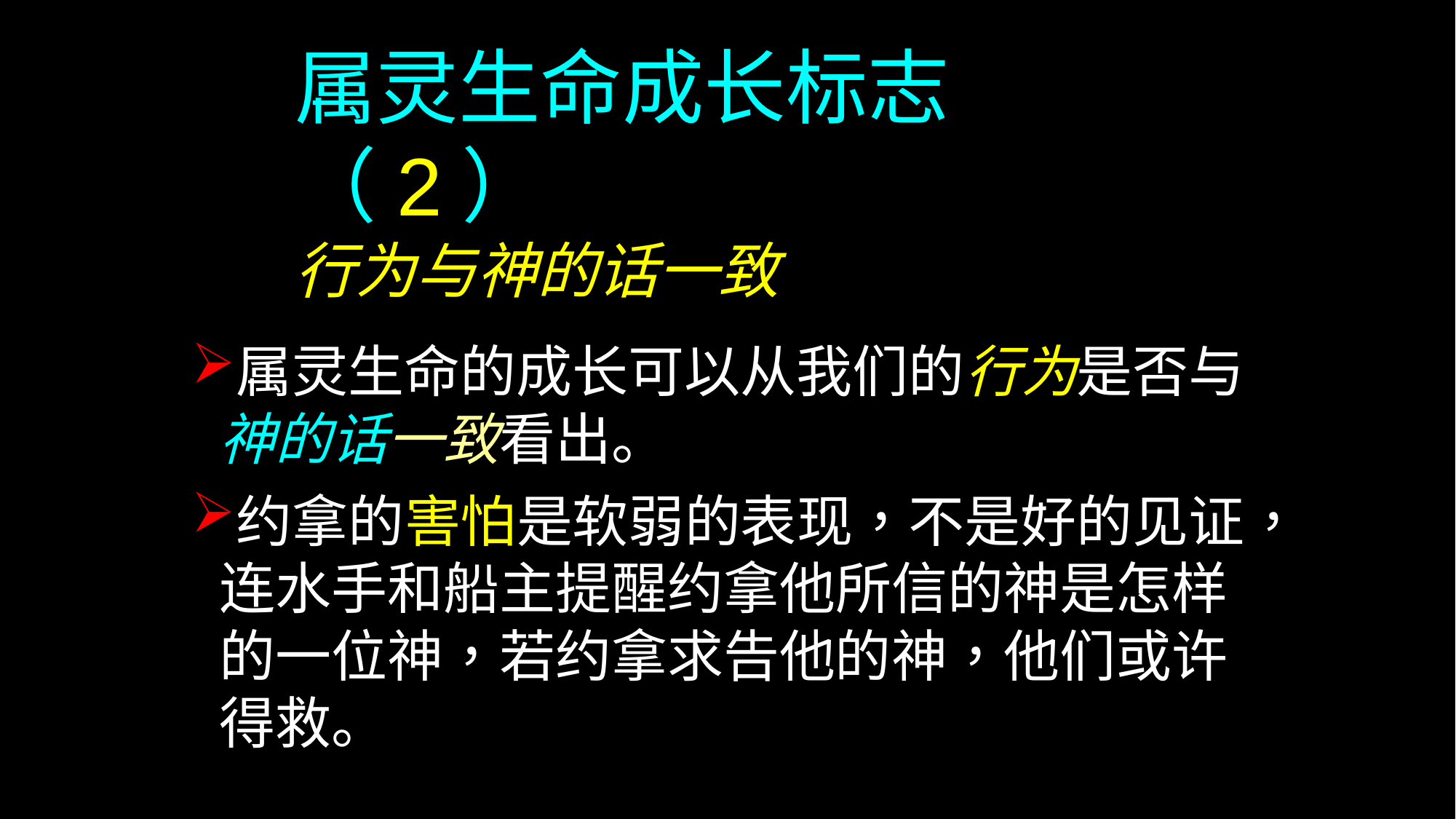

# 属灵生命成长标志 （2） 行为与神的话一致

属灵生命的成长可以从我们的行为是否与神的话一致看出。
约拿的害怕是软弱的表现，不是好的见证，连水手和船主提醒约拿他所信的神是怎样的一位神，若约拿求告他的神，他们或许得救。